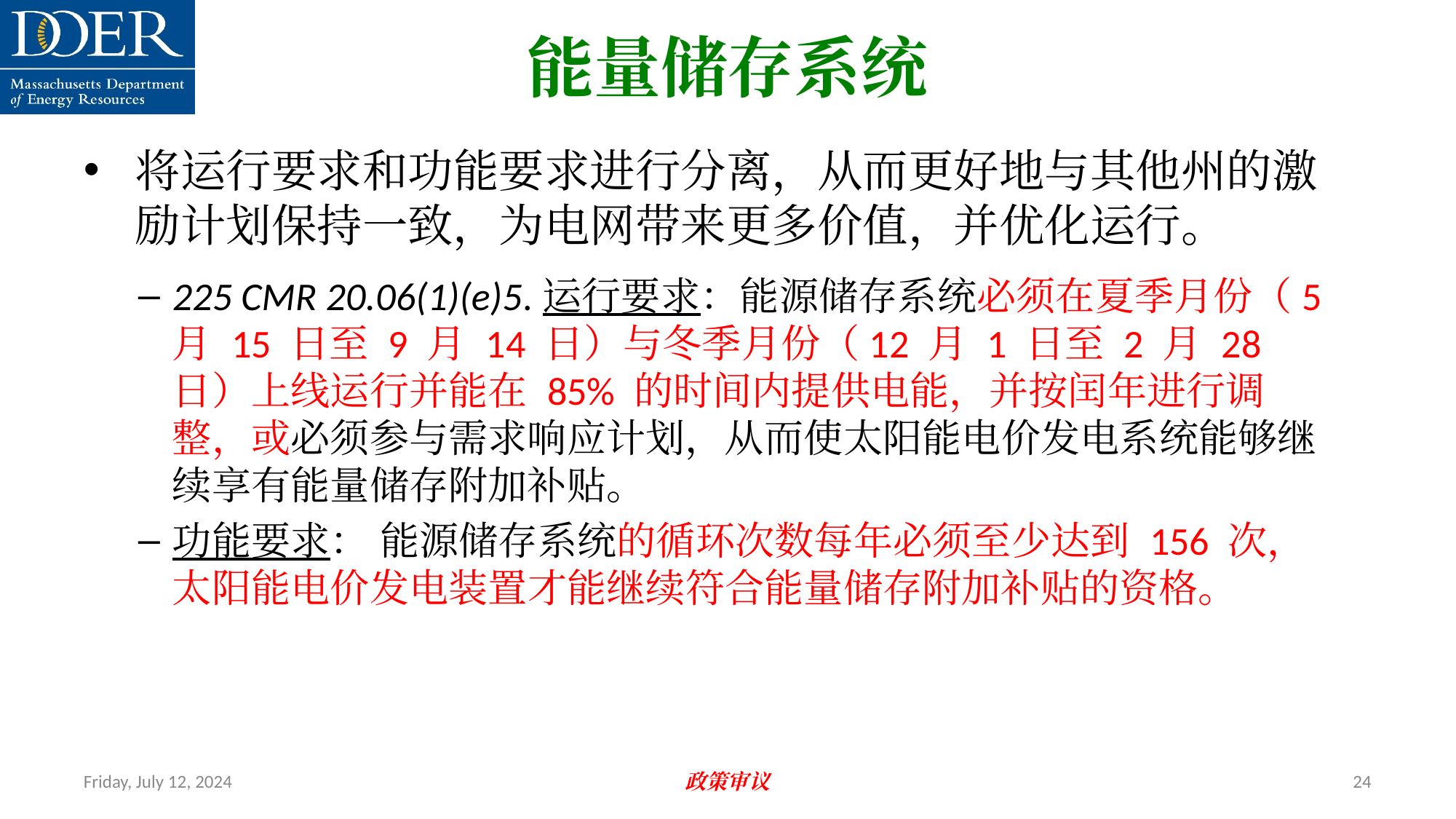

能量储存系统
将运行要求和功能要求进行分离，从而更好地与其他州的激励计划保持一致，为电网带来更多价值，并优化运行。
225 CMR 20.06(1)(e)5.运行要求：能源储存系统必须在夏季月份（5 月 15 日至 9 月 14 日）与冬季月份（12 月 1 日至 2 月 28 日）上线运行并能在 85% 的时间内提供电能，并按闰年进行调整，或必须参与需求响应计划，从而使太阳能电价发电系统能够继续享有能量储存附加补贴。
功能要求： 能源储存系统的循环次数每年必须至少达到 156 次，太阳能电价发电装置才能继续符合能量储存附加补贴的资格。

Friday, July 12, 2024
政策审议
24